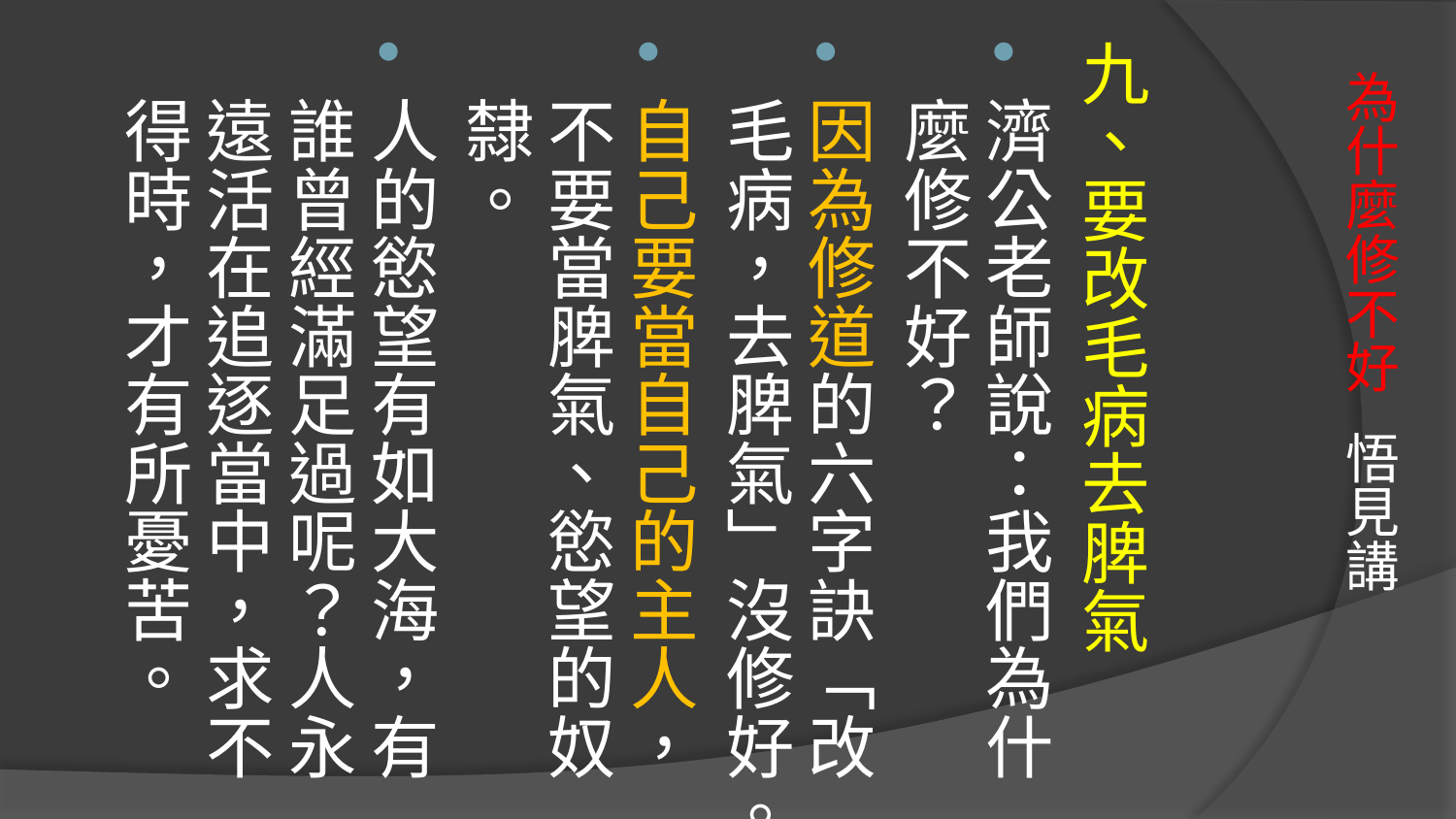

九、要改毛病去脾氣
濟公老師說：我們為什麼修不好？
因為修道的六字訣「改毛病，去脾氣」沒修好。
自己要當自己的主人，不要當脾氣、慾望的奴隸。
人的慾望有如大海，有誰曾經滿足過呢？人永遠活在追逐當中，求不得時，才有所憂苦。

# 為什麼修不好   悟見講